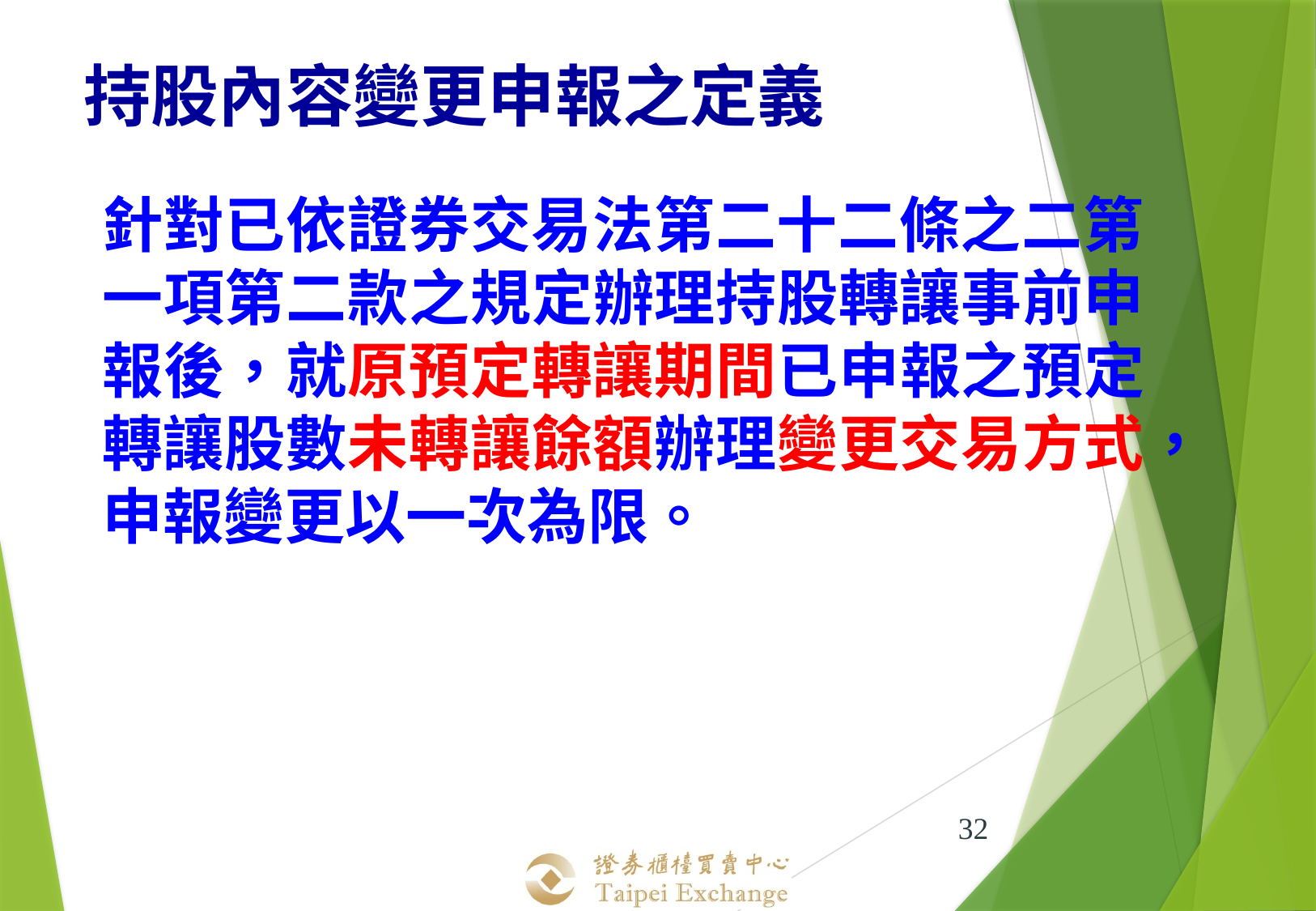

持股內容變更申報之定義
針對已依證券交易法第二十二條之二第一項第二款之規定辦理持股轉讓事前申報後，就原預定轉讓期間已申報之預定轉讓股數未轉讓餘額辦理變更交易方式，申報變更以一次為限。
32